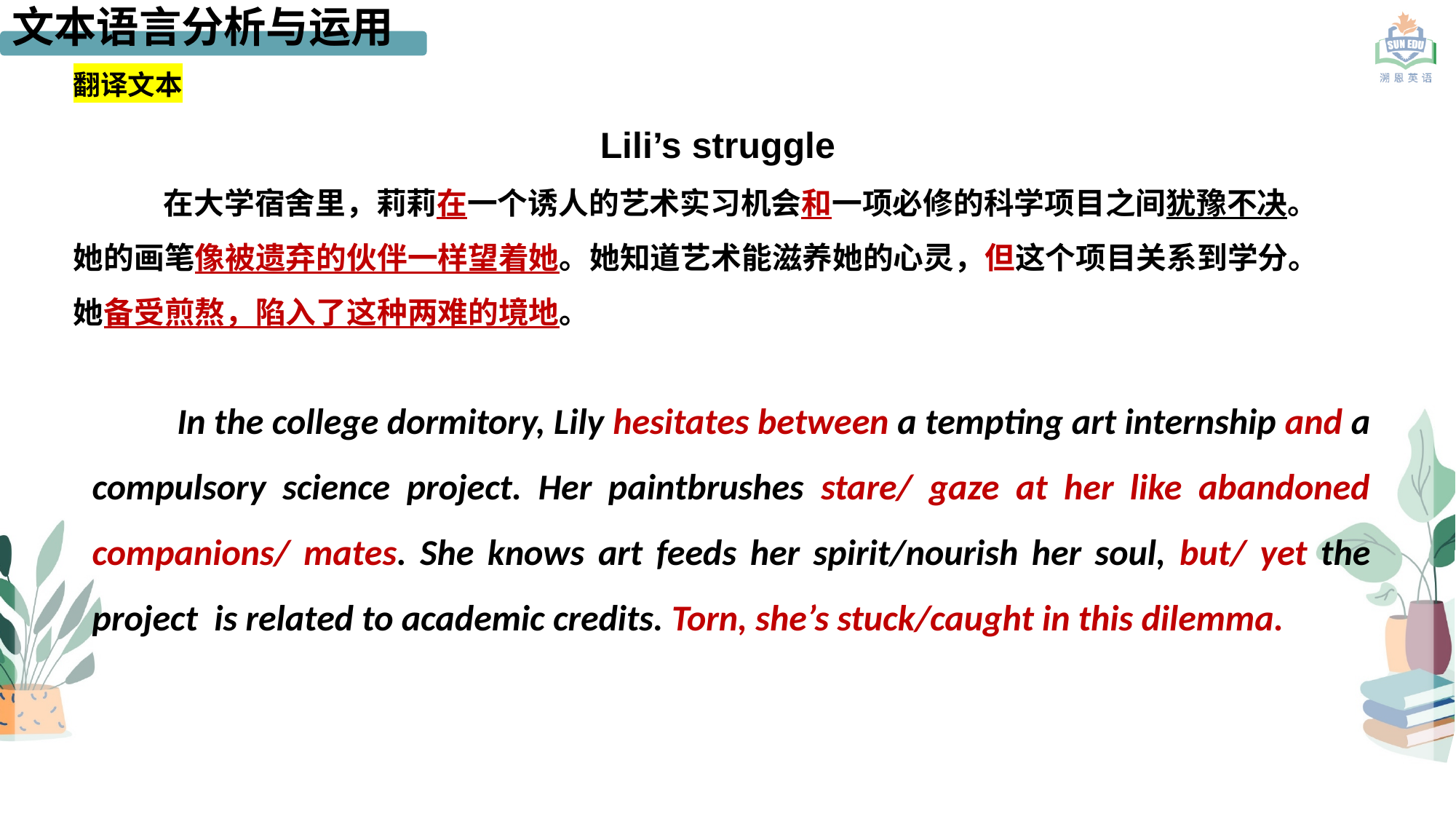

文本语言分析与运用
翻译文本
                                                                Lili’s struggle
            在大学宿舍里，莉莉在一个诱人的艺术实习机会和一项必修的科学项目之间犹豫不决。她的画笔像被遗弃的伙伴一样望着她。她知道艺术能滋养她的心灵，但这个项目关系到学分。她备受煎熬，陷入了这种两难的境地。
          In the college dormitory, Lily hesitates between a tempting art internship and a compulsory science project. Her paintbrushes stare/ gaze at her like abandoned companions/ mates. She knows art feeds her spirit/nourish her soul, but/ yet the project  is related to academic credits. Torn, she’s stuck/caught in this dilemma.